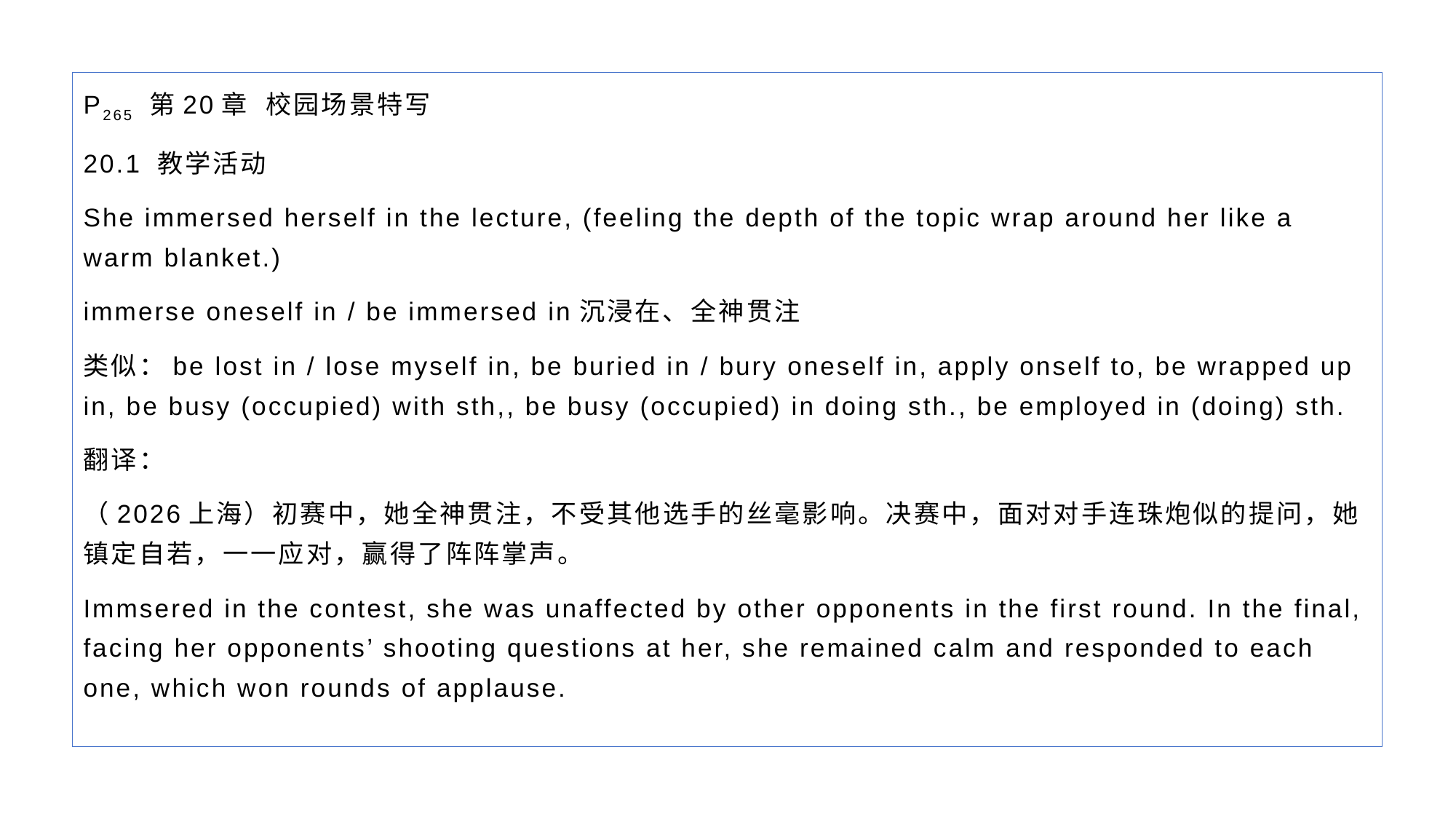

P265 第20章  校园场景特写
20.1 教学活动
She immersed herself in the lecture, (feeling the depth of the topic wrap around her like a warm blanket.)
immerse oneself in / be immersed in沉浸在、全神贯注
类似：be lost in / lose myself in, be buried in / bury oneself in, apply onself to, be wrapped up in, be busy (occupied) with sth,, be busy (occupied) in doing sth., be employed in (doing) sth.
翻译：
（2026上海）初赛中，她全神贯注，不受其他选手的丝毫影响。决赛中，面对对手连珠炮似的提问，她镇定自若，一一应对，赢得了阵阵掌声。
Immsered in the contest, she was unaffected by other opponents in the first round. In the final, facing her opponents’ shooting questions at her, she remained calm and responded to each one, which won rounds of applause.